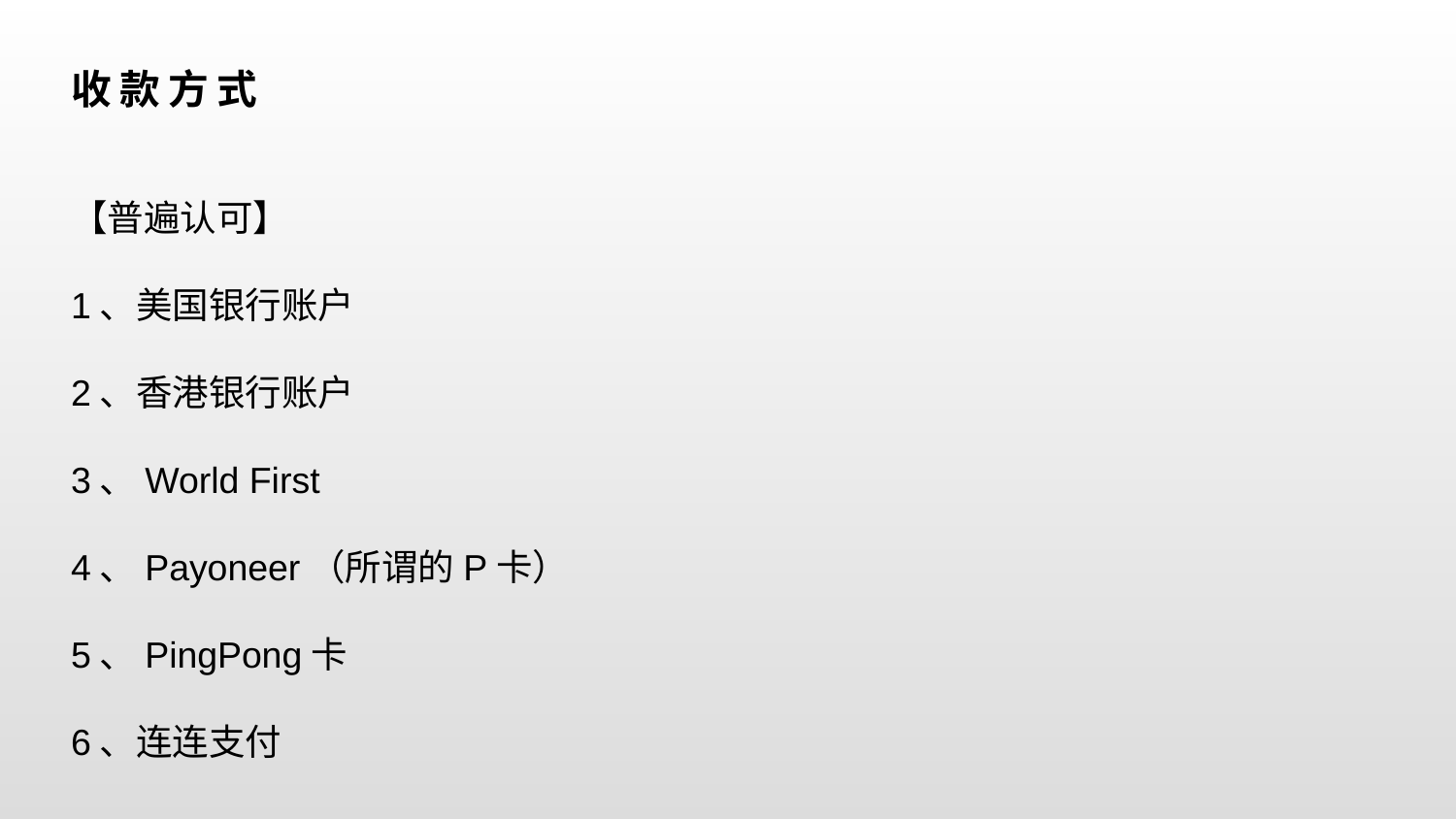

收款方式

【普遍认可】

1、美国银行账户

2、香港银行账户

3、World First

4、Payoneer（所谓的P卡）

5、PingPong卡

6、连连支付